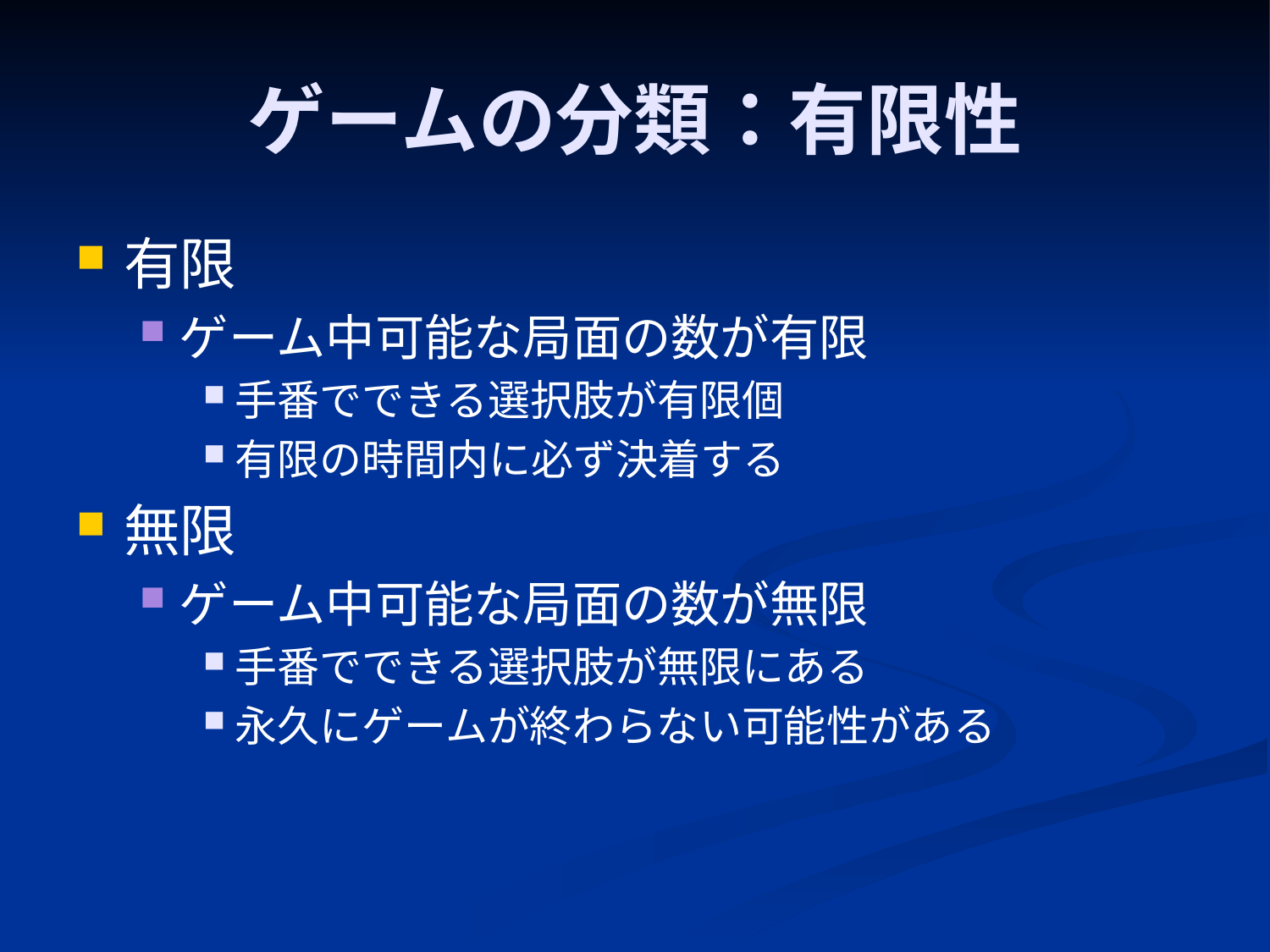

# ゲームの分類：有限性
有限
ゲーム中可能な局面の数が有限
手番でできる選択肢が有限個
有限の時間内に必ず決着する
無限
ゲーム中可能な局面の数が無限
手番でできる選択肢が無限にある
永久にゲームが終わらない可能性がある